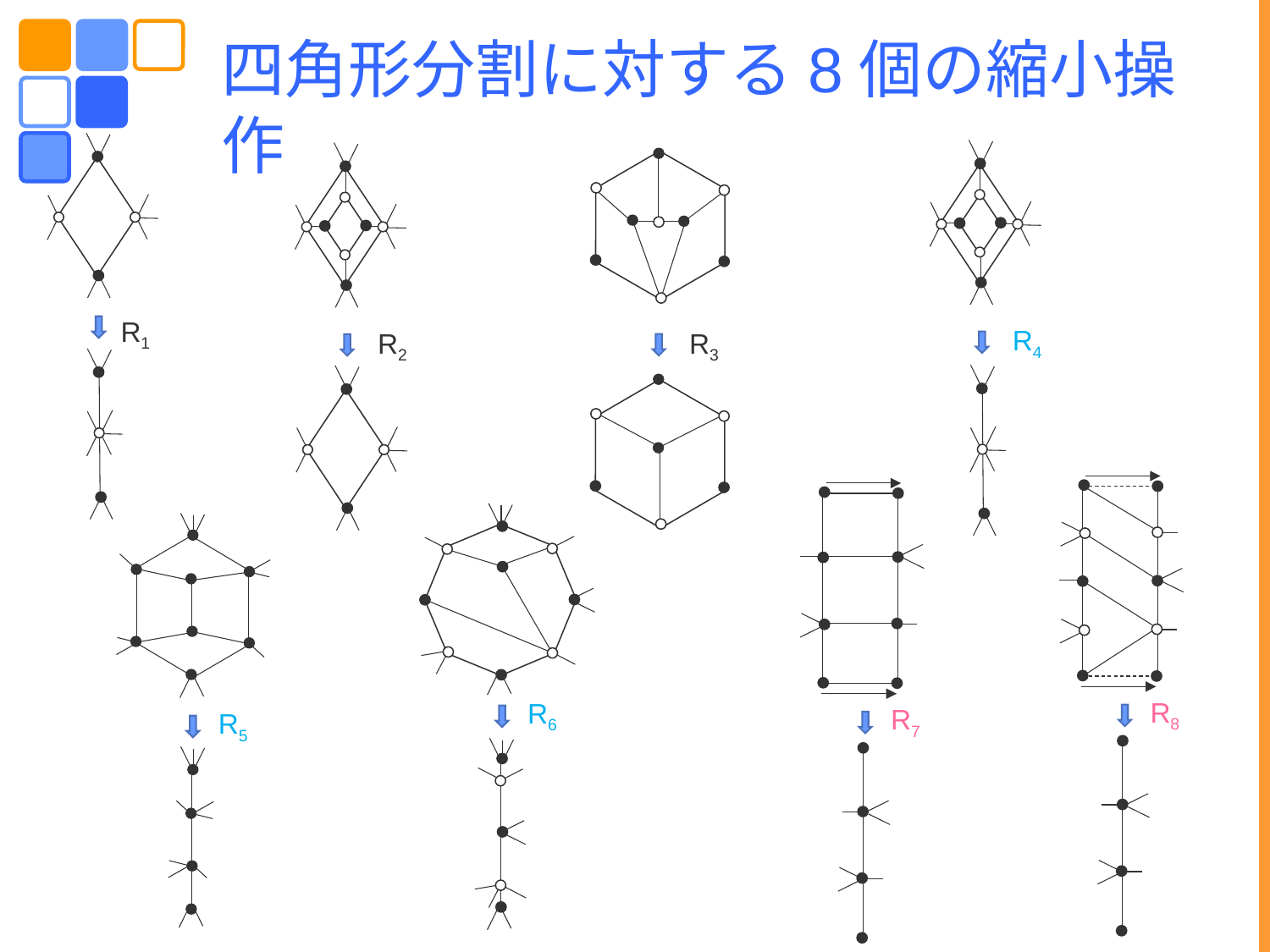

四角形分割に対する8個の縮小操作

R1
R4
R3
R2

R8

R7

R6
R5